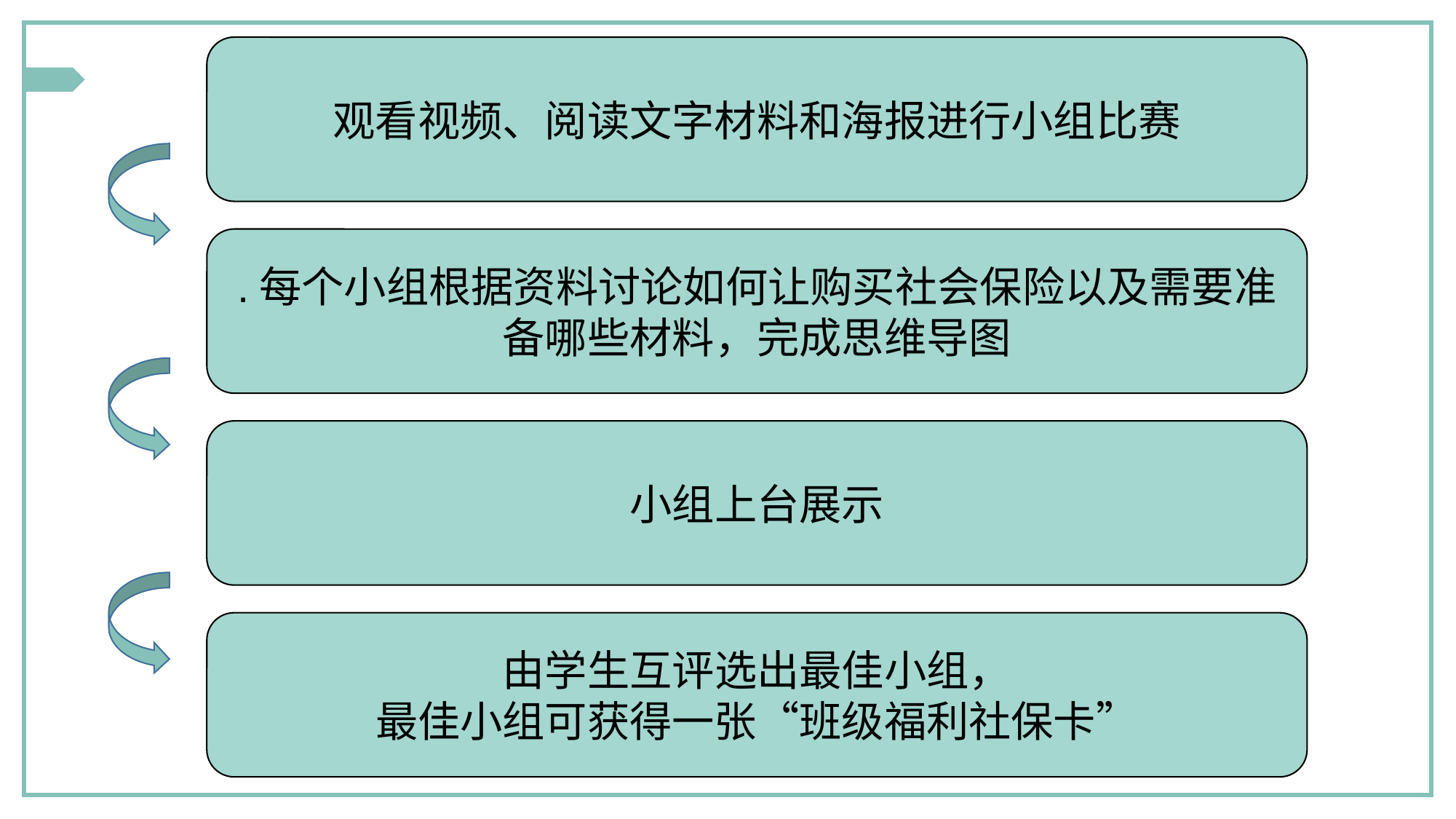

观看视频、阅读文字材料和海报进行小组比赛

.每个小组根据资料讨论如何让购买社会保险以及需要准备哪些材料，完成思维导图

小组上台展示

由学生互评选出最佳小组，
最佳小组可获得一张“班级福利社保卡”
行业PPT模板http://www.1ppt.com/hangye/